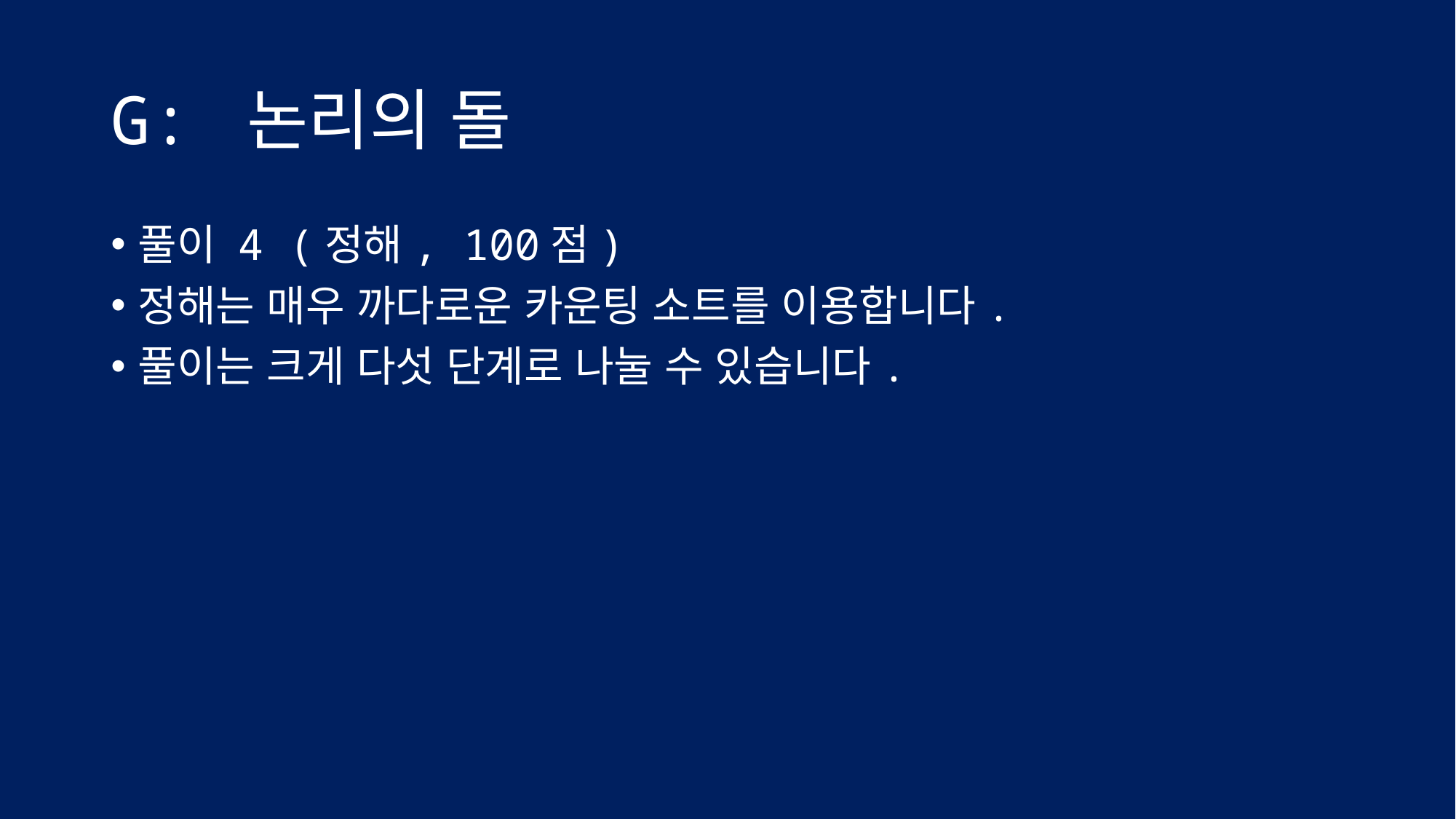

# G: 논리의 돌
풀이 4 (정해, 100점)
정해는 매우 까다로운 카운팅 소트를 이용합니다.
풀이는 크게 다섯 단계로 나눌 수 있습니다.